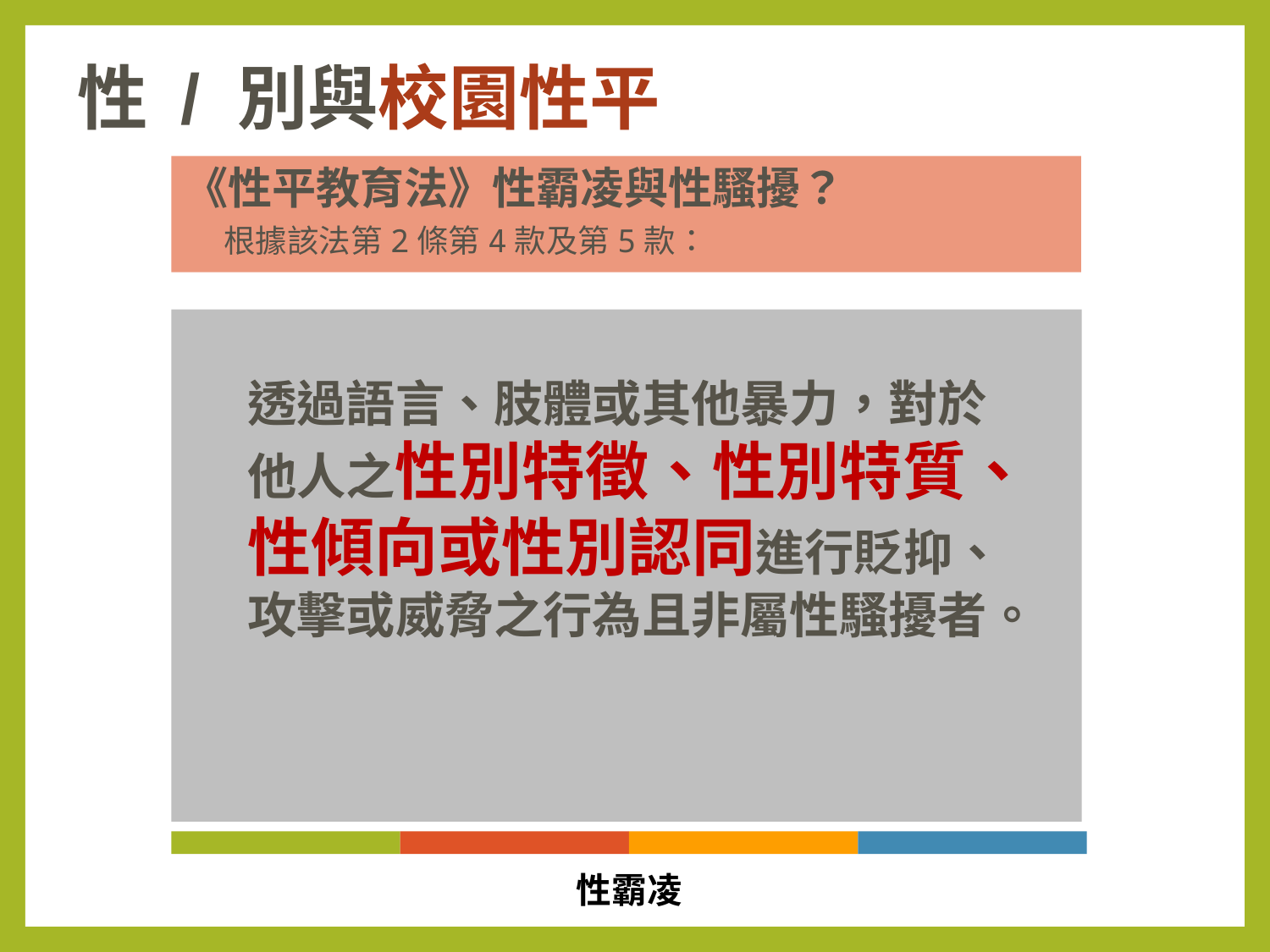

# 性 / 別與校園性平
《性平教育法》性霸凌與性騷擾？
    根據該法第2條第4款及第5款：

性霸凌
透過語言、肢體或其他暴力，對於他人之性別特徵、性別特質、性傾向或性別認同進行貶抑、攻擊或威脅之行為且非屬性騷擾者。